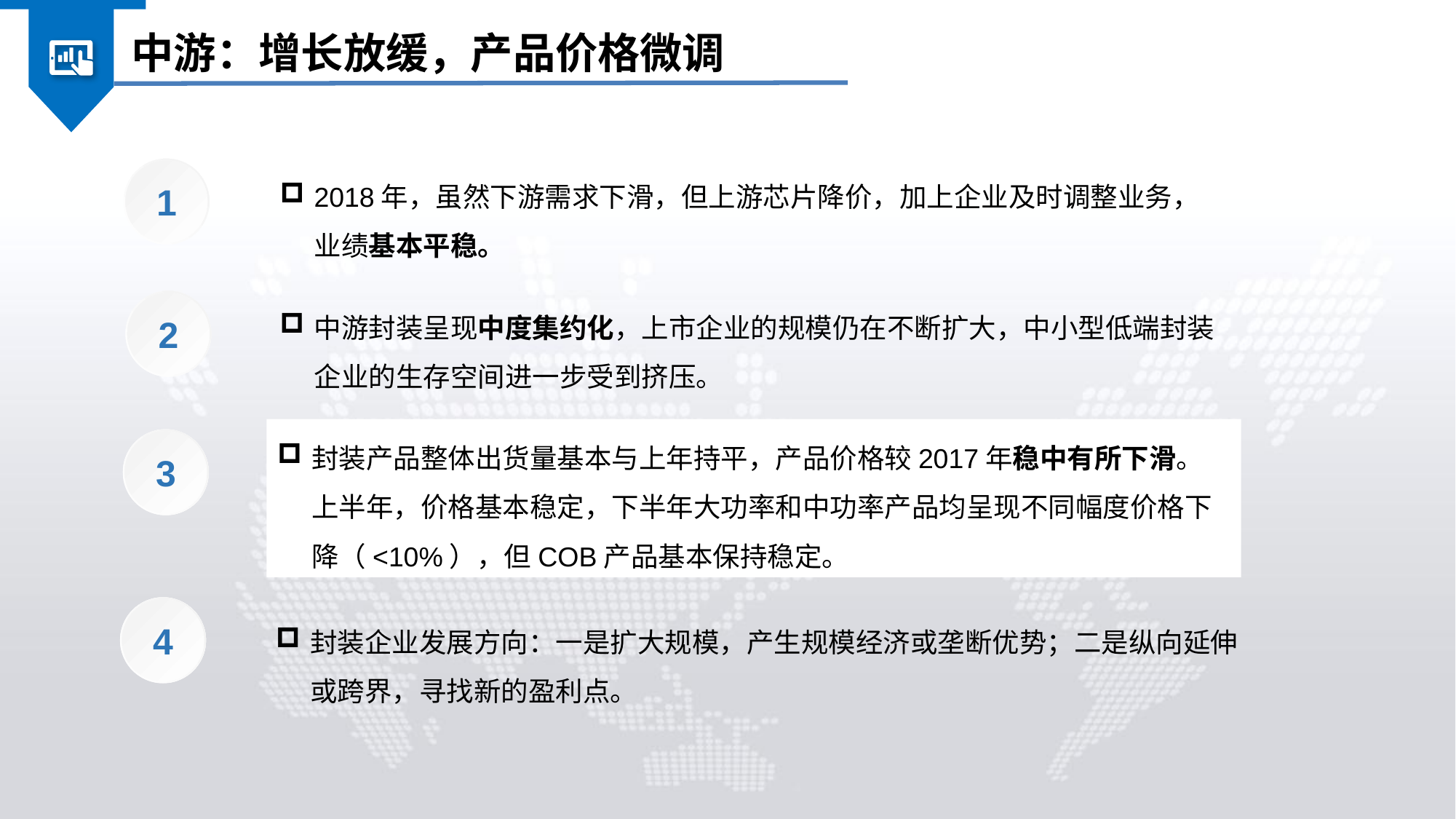

中游：增长放缓，产品价格微调
2018年，虽然下游需求下滑，但上游芯片降价，加上企业及时调整业务，业绩基本平稳。

1
中游封装呈现中度集约化，上市企业的规模仍在不断扩大，中小型低端封装企业的生存空间进一步受到挤压。

2
封装产品整体出货量基本与上年持平，产品价格较2017年稳中有所下滑。上半年，价格基本稳定，下半年大功率和中功率产品均呈现不同幅度价格下降（<10%），但COB产品基本保持稳定。

3

4
封装企业发展方向：一是扩大规模，产生规模经济或垄断优势；二是纵向延伸或跨界，寻找新的盈利点。